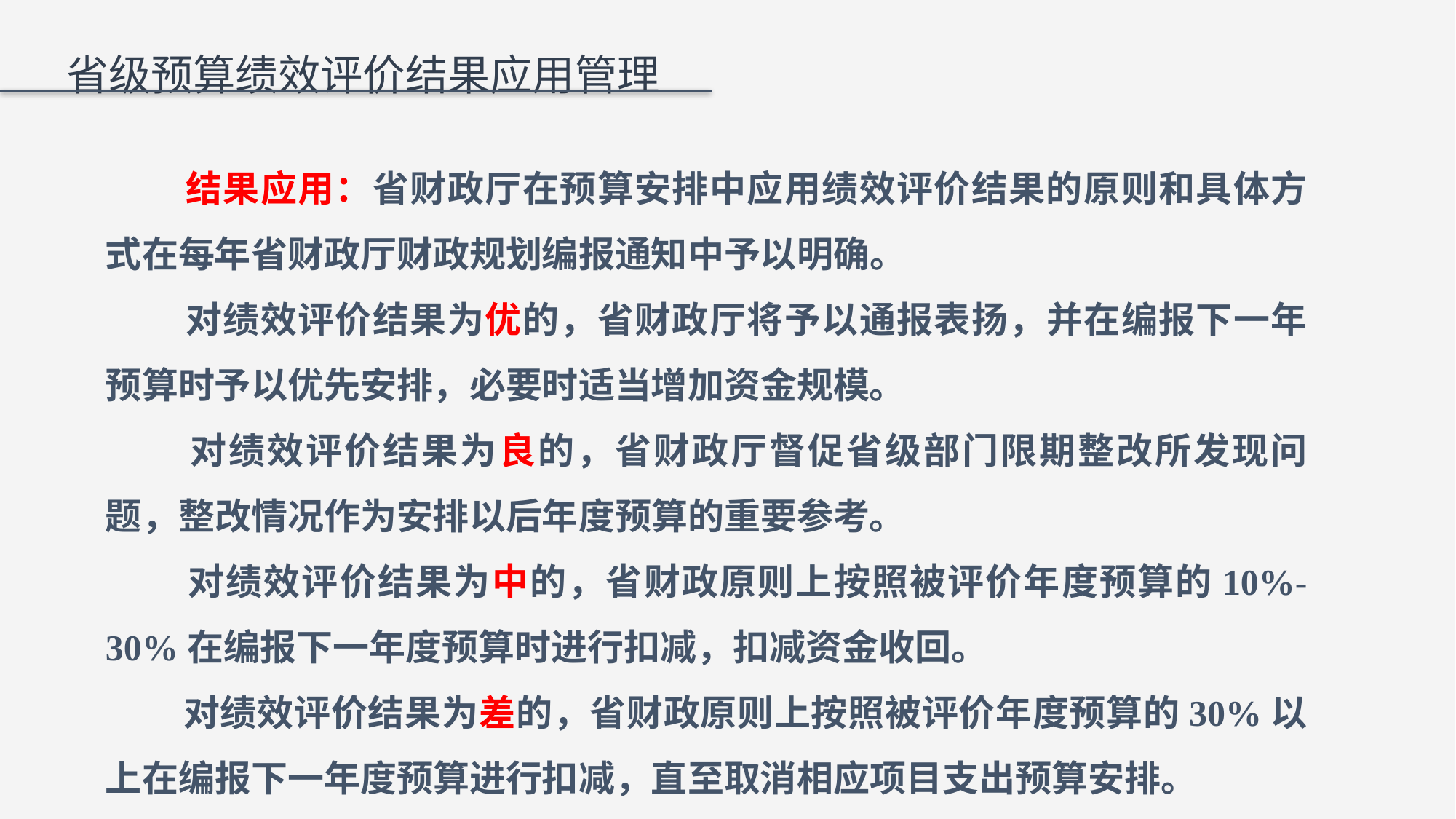

省级预算绩效评价结果应用管理
   结果应用：省财政厅在预算安排中应用绩效评价结果的原则和具体方式在每年省财政厅财政规划编报通知中予以明确。
   对绩效评价结果为优的，省财政厅将予以通报表扬，并在编报下一年预算时予以优先安排，必要时适当增加资金规模。
   对绩效评价结果为良的，省财政厅督促省级部门限期整改所发现问题，整改情况作为安排以后年度预算的重要参考。
   对绩效评价结果为中的，省财政原则上按照被评价年度预算的10%-30%在编报下一年度预算时进行扣减，扣减资金收回。
   对绩效评价结果为差的，省财政原则上按照被评价年度预算的30%以上在编报下一年度预算进行扣减，直至取消相应项目支出预算安排。